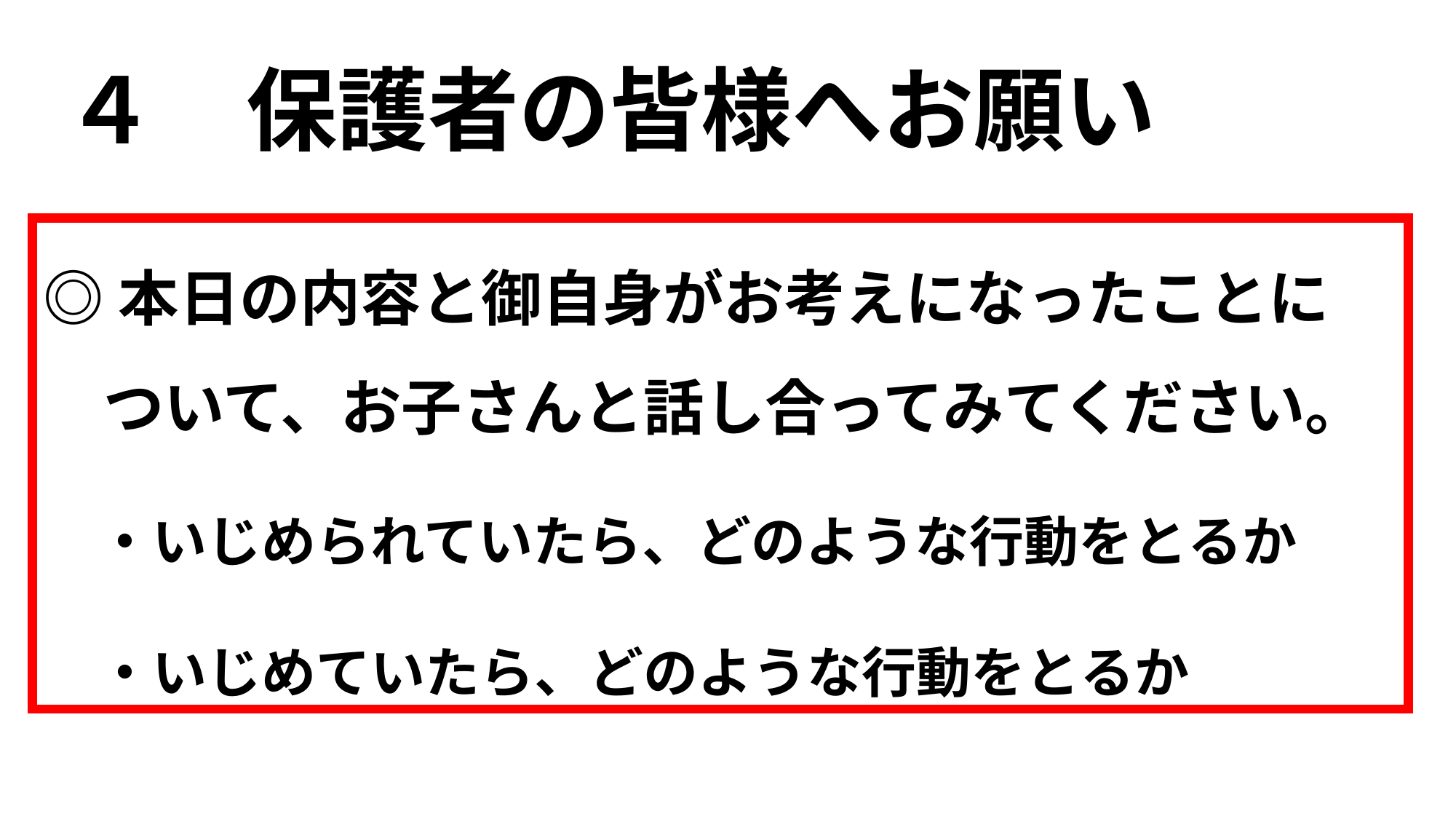

４　保護者の皆様へお願い
◎本日の内容と御自身がお考えになったことに
　ついて、お子さんと話し合ってみてください。
　・いじめられていたら、どのような行動をとるか
　・いじめていたら、どのような行動をとるか